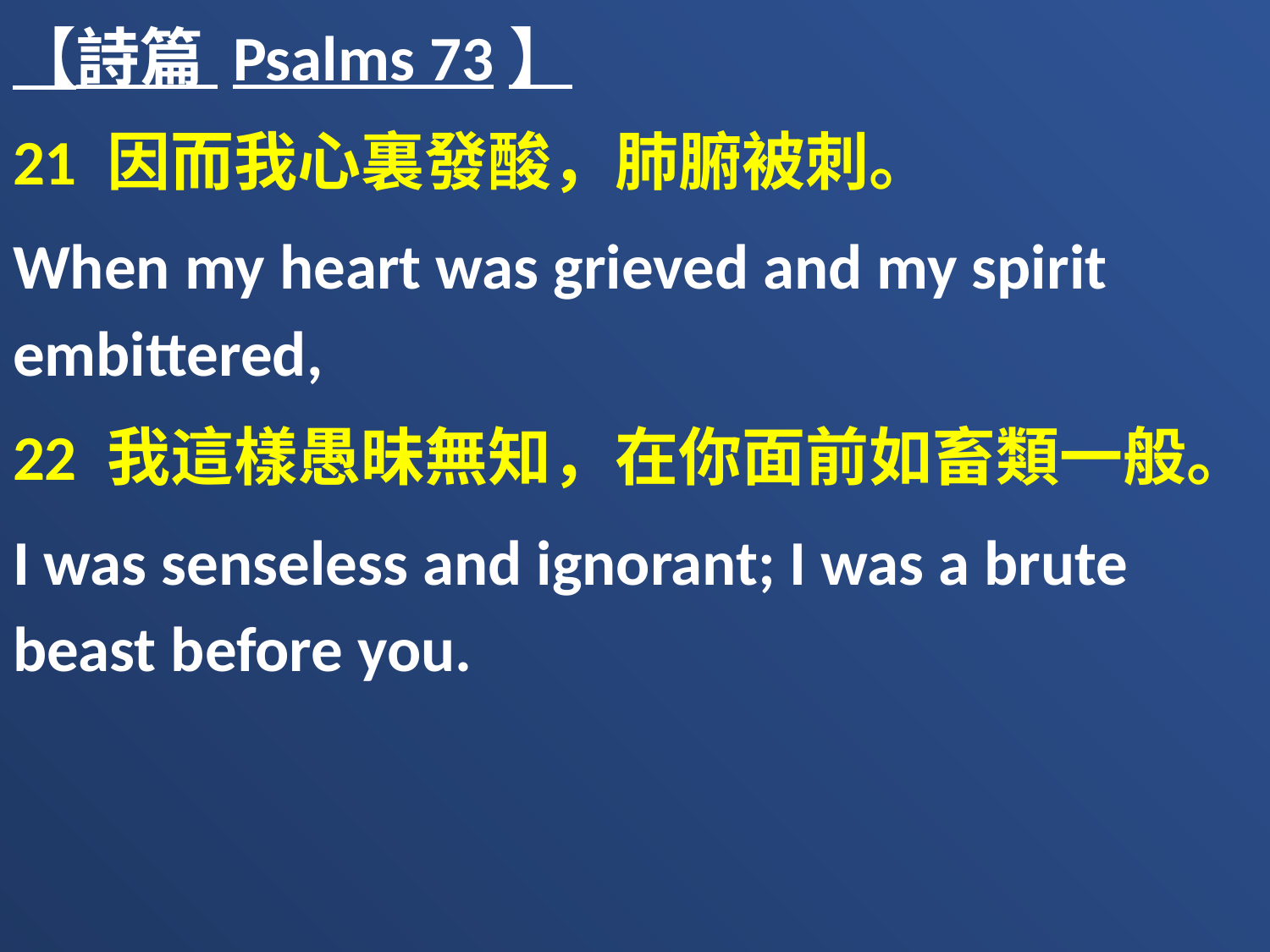

【詩篇 Psalms 73】
21 因而我心裏發酸，肺腑被刺。
When my heart was grieved and my spirit embittered,
22 我這樣愚昧無知，在你面前如畜類一般。
I was senseless and ignorant; I was a brute beast before you.